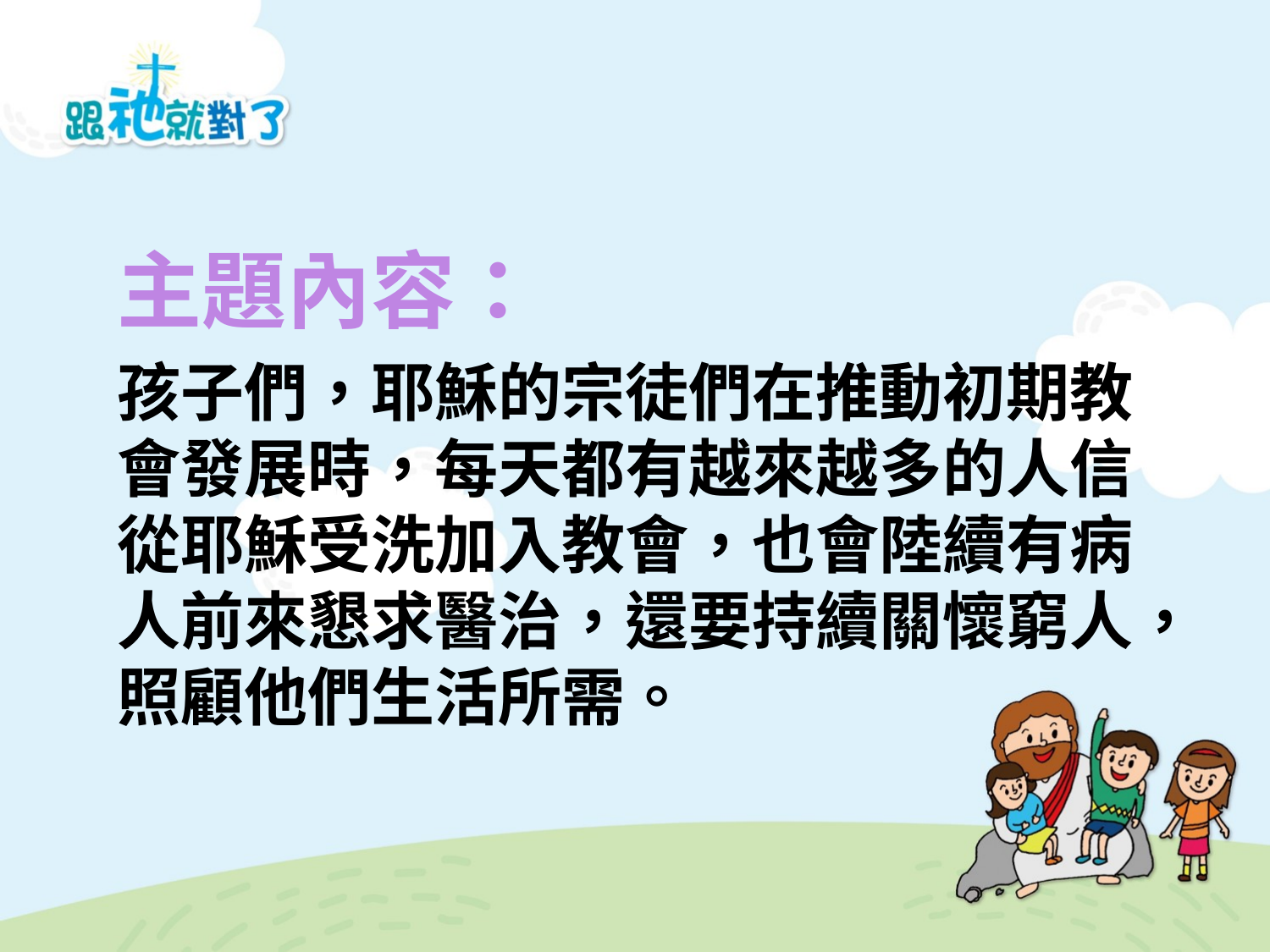

主題內容：
孩子們，耶穌的宗徒們在推動初期教會發展時，每天都有越來越多的人信從耶穌受洗加入教會，也會陸續有病人前來懇求醫治，還要持續關懷窮人，照顧他們生活所需。